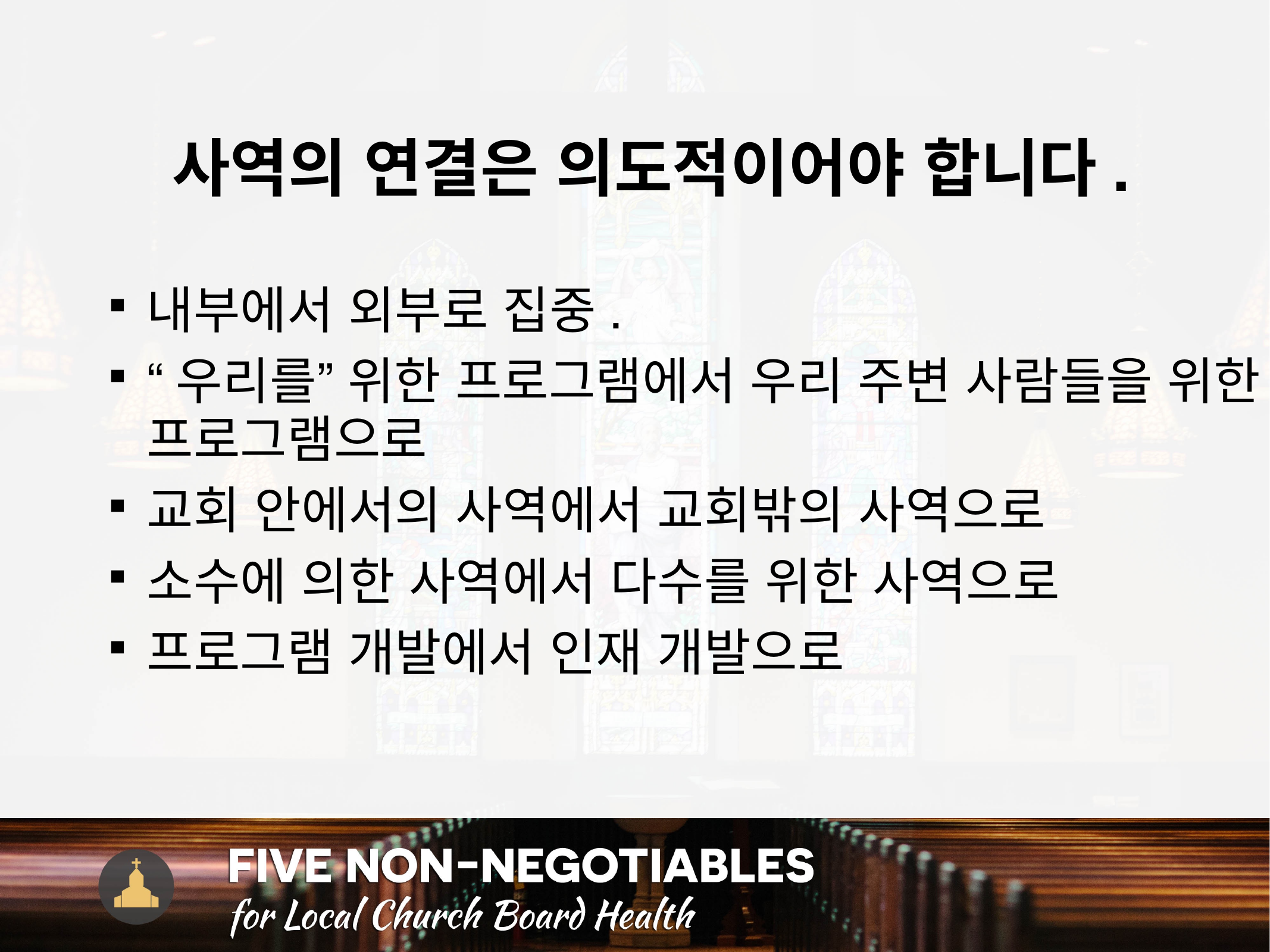

# 사역의 연결은 의도적이어야 합니다.
내부에서 외부로 집중.
“우리를” 위한 프로그램에서 우리 주변 사람들을 위한 프로그램으로
교회 안에서의 사역에서 교회밖의 사역으로
소수에 의한 사역에서 다수를 위한 사역으로
프로그램 개발에서 인재 개발으로